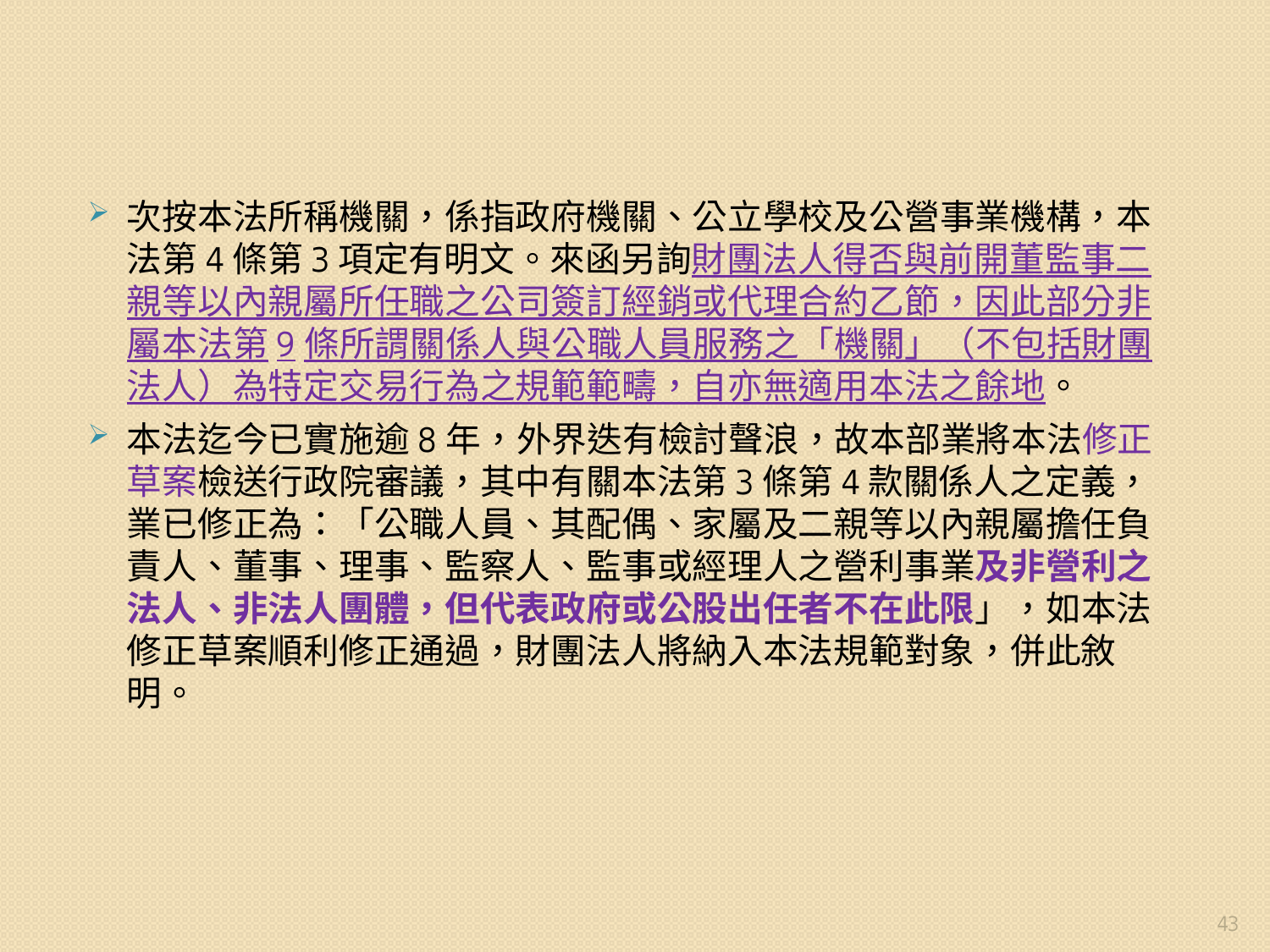

#
次按本法所稱機關，係指政府機關、公立學校及公營事業機構，本法第4條第3項定有明文。來函另詢財團法人得否與前開董監事二親等以內親屬所任職之公司簽訂經銷或代理合約乙節，因此部分非屬本法第9條所謂關係人與公職人員服務之「機關」（不包括財團法人）為特定交易行為之規範範疇，自亦無適用本法之餘地。
本法迄今已實施逾8年，外界迭有檢討聲浪，故本部業將本法修正草案檢送行政院審議，其中有關本法第3條第4款關係人之定義，業已修正為：「公職人員、其配偶、家屬及二親等以內親屬擔任負責人、董事、理事、監察人、監事或經理人之營利事業及非營利之法人、非法人團體，但代表政府或公股出任者不在此限」，如本法修正草案順利修正通過，財團法人將納入本法規範對象，併此敘明。
43